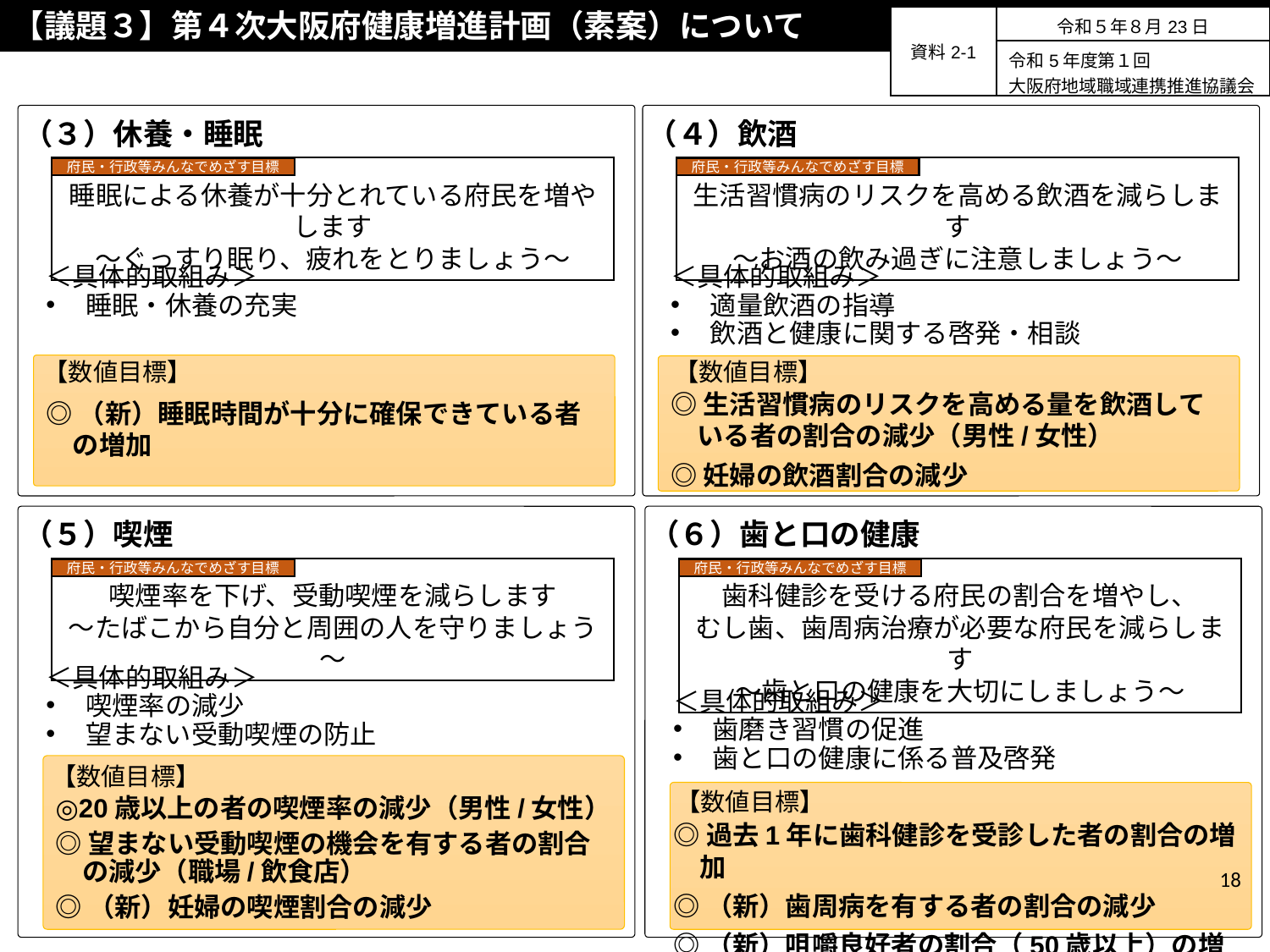

【議題３】第４次大阪府健康増進計画（素案）について
| 資料2-1 | 令和５年８月23日 |
| --- | --- |
|  | 令和5年度第１回 大阪府地域職域連携推進協議会 |

（４）飲酒
（３）休養・睡眠

生活習慣病のリスクを高める飲酒を減らします
～お酒の飲み過ぎに注意しましょう～
府民・行政等みんなでめざす目標

睡眠による休養が十分とれている府民を増やします
～ぐっすり眠り、疲れをとりましょう～
府民・行政等みんなでめざす目標
＜具体的取組み＞
適量飲酒の指導
飲酒と健康に関する啓発・相談
＜具体的取組み＞
睡眠・休養の充実
【数値目標】
【数値目標】

◎生活習慣病のリスクを高める量を飲酒している者の割合の減少（男性/女性）
◎妊婦の飲酒割合の減少
◎（新）睡眠時間が十分に確保できている者の増加

（５）喫煙
（６）歯と口の健康

喫煙率を下げ、受動喫煙を減らします
～たばこから自分と周囲の人を守りましょう～
府民・行政等みんなでめざす目標

歯科健診を受ける府民の割合を増やし、
むし歯、歯周病治療が必要な府民を減らします
～歯と口の健康を大切にしましょう～
府民・行政等みんなでめざす目標
＜具体的取組み＞
喫煙率の減少
望まない受動喫煙の防止
＜具体的取組み＞
歯磨き習慣の促進
歯と口の健康に係る普及啓発

【数値目標】
【数値目標】

◎20歳以上の者の喫煙率の減少（男性/女性）
◎望まない受動喫煙の機会を有する者の割合の減少（職場/飲食店）
◎（新）妊婦の喫煙割合の減少
◎過去1年に歯科健診を受診した者の割合の増加
◎（新）歯周病を有する者の割合の減少
◎（新）咀嚼良好者の割合（50歳以上）の増加
18